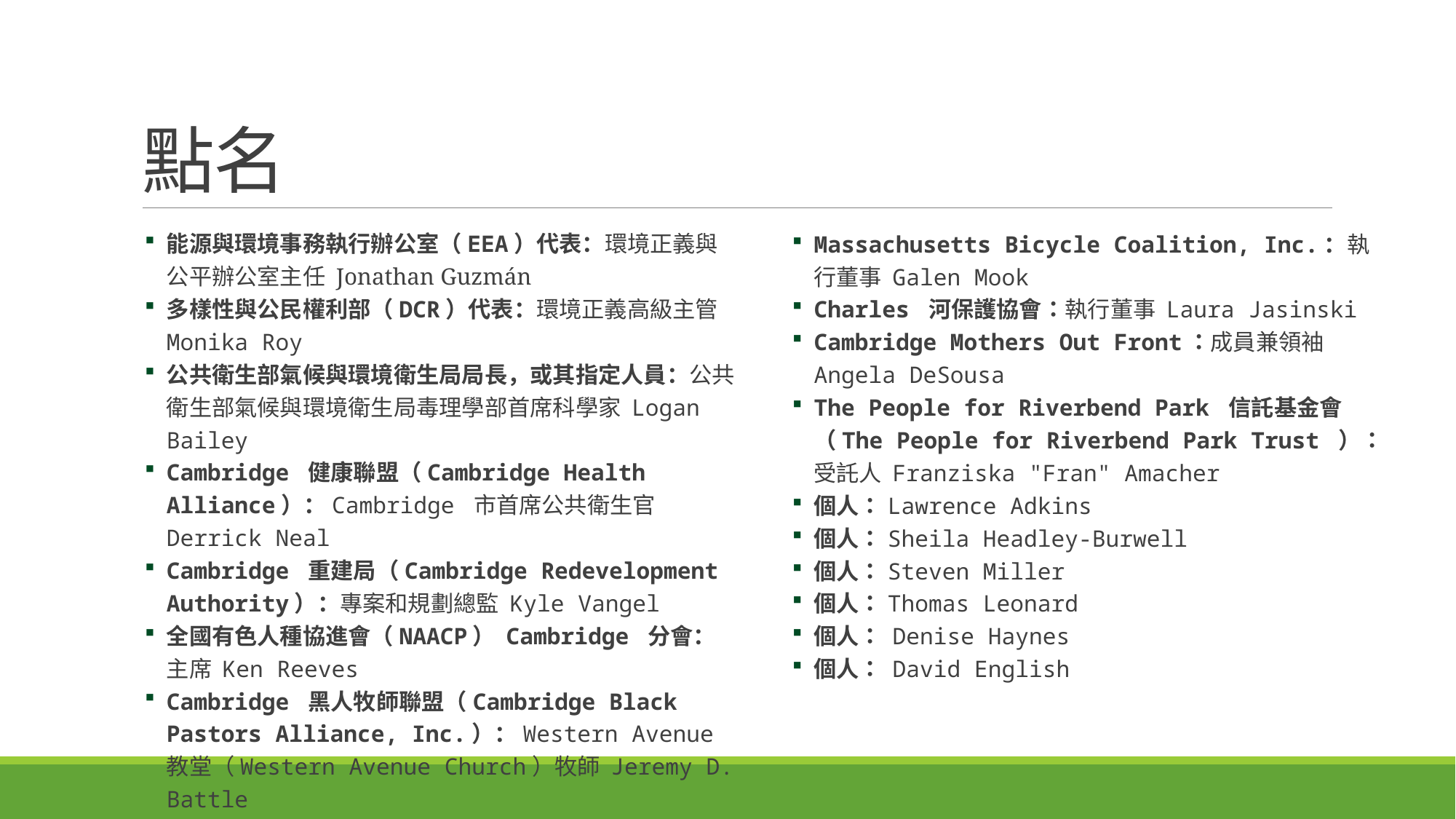

# 點名
能源與環境事務執行辦公室（EEA）代表：環境正義與公平辦公室主任 Jonathan Guzmán
多樣性與公民權利部（DCR）代表：環境正義高級主管 Monika Roy
公共衛生部氣候與環境衛生局局長，或其指定人員：公共衛生部氣候與環境衛生局毒理學部首席科學家 Logan Bailey
Cambridge 健康聯盟（Cambridge Health Alliance）：Cambridge 市首席公共衛生官 Derrick Neal
Cambridge 重建局（Cambridge Redevelopment Authority）：專案和規劃總監 Kyle Vangel
全國有色人種協進會（NAACP） Cambridge 分會：主席 Ken Reeves
Cambridge 黑人牧師聯盟（Cambridge Black Pastors Alliance, Inc.）：Western Avenue 教堂（Western Avenue Church）牧師 Jeremy D. Battle
Massachusetts Bicycle Coalition, Inc.：執行董事 Galen Mook
Charles 河保護協會：執行董事 Laura Jasinski
Cambridge Mothers Out Front：成員兼領袖 Angela DeSousa
The People for Riverbend Park 信託基金會（The People for Riverbend Park Trust ）：受託人 Franziska "Fran" Amacher
個人：Lawrence Adkins
個人：Sheila Headley-Burwell
個人：Steven Miller
個人：Thomas Leonard
個人： Denise Haynes
個人： David English